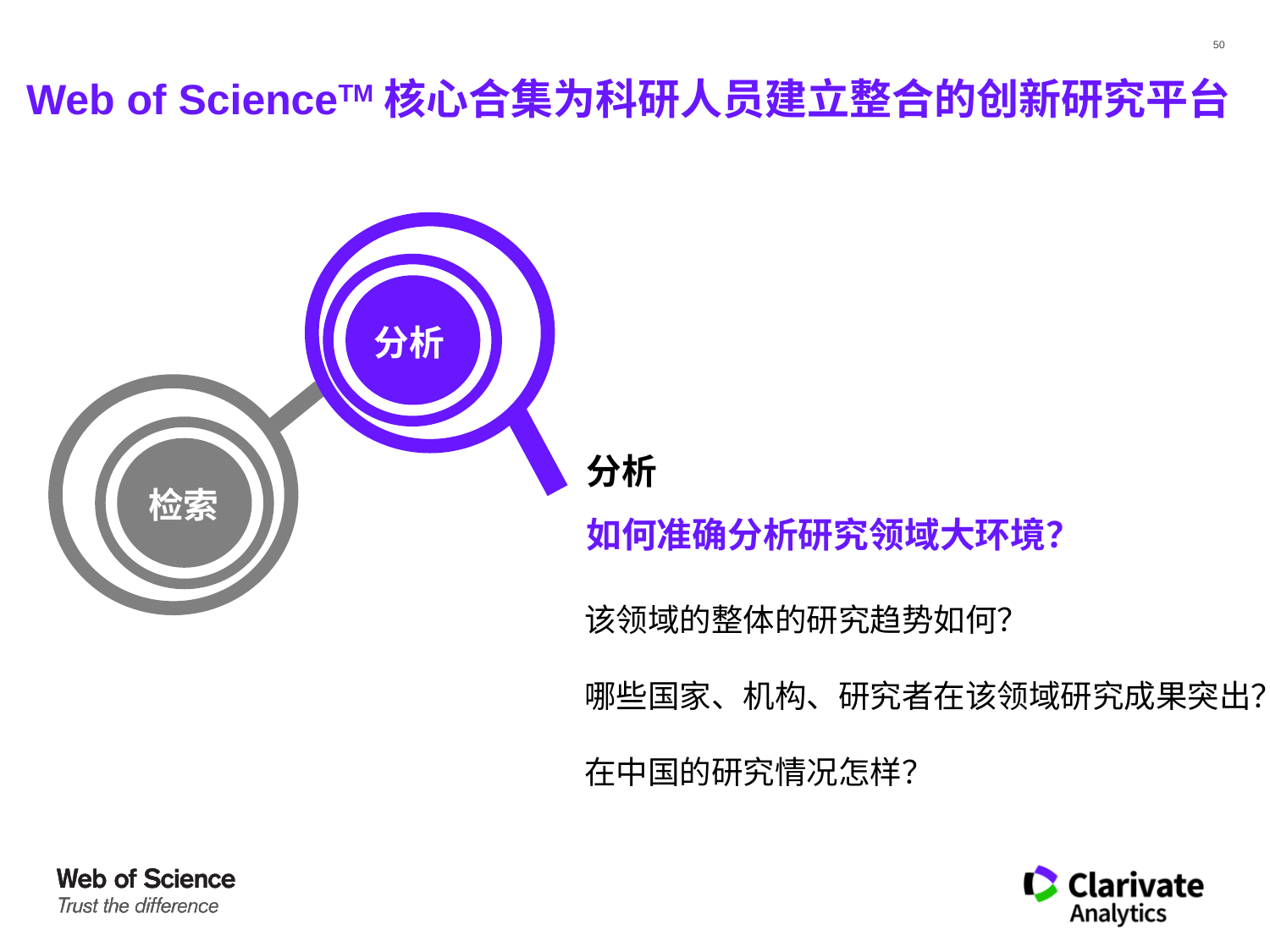

Web of ScienceTM核心合集为科研人员建立整合的创新研究平台

分析

检索

分析
如何准确分析研究领域大环境？

该领域的整体的研究趋势如何？
哪些国家、机构、研究者在该领域研究成果突出？
在中国的研究情况怎样？